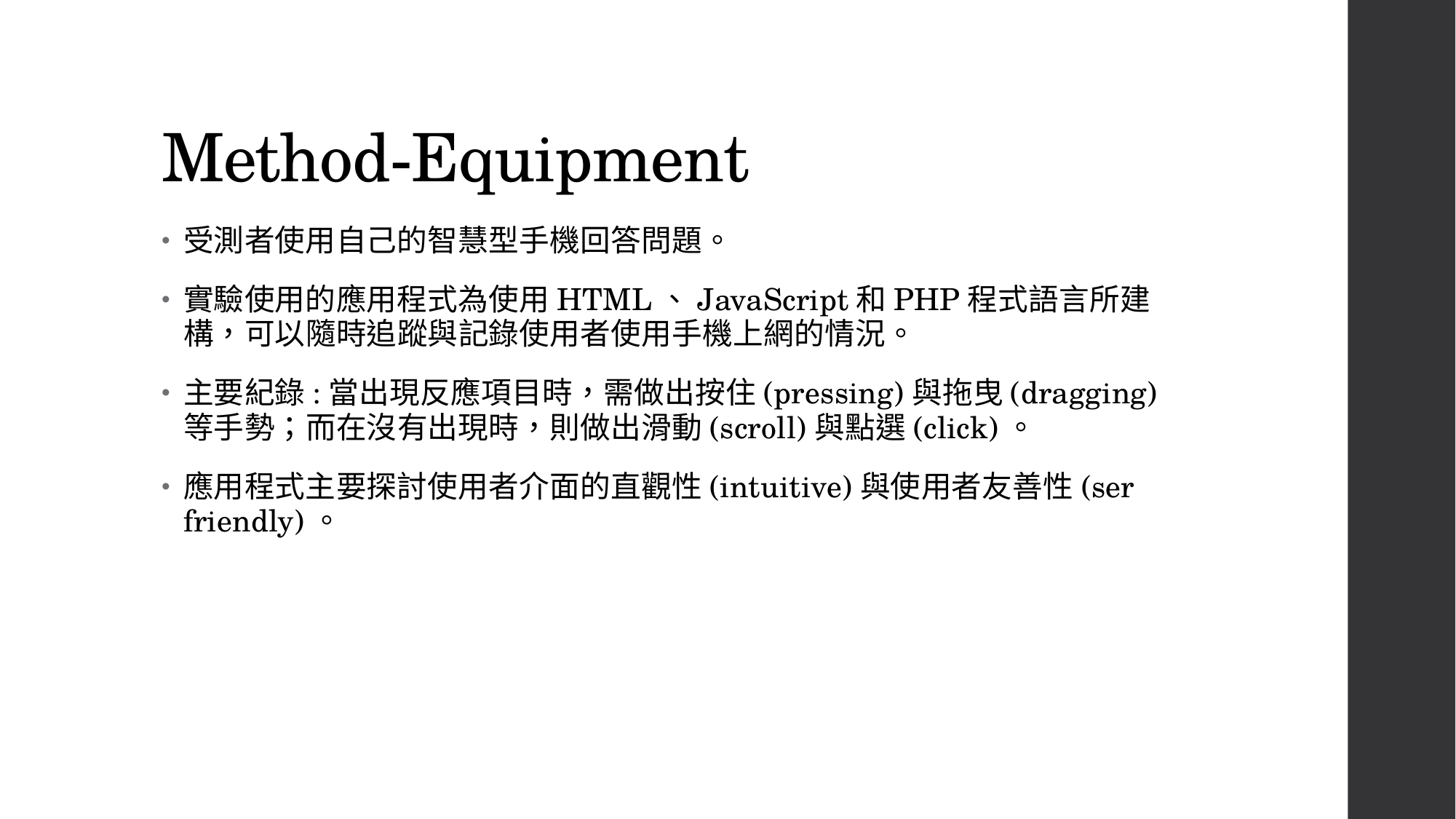

# Method-Equipment
受測者使用自己的智慧型手機回答問題。
實驗使用的應用程式為使用HTML、JavaScript和PHP程式語言所建構，可以隨時追蹤與記錄使用者使用手機上網的情況。
主要紀錄:當出現反應項目時，需做出按住(pressing)與拖曳(dragging)等手勢；而在沒有出現時，則做出滑動(scroll)與點選(click)。
應用程式主要探討使用者介面的直觀性(intuitive)與使用者友善性(ser friendly)。